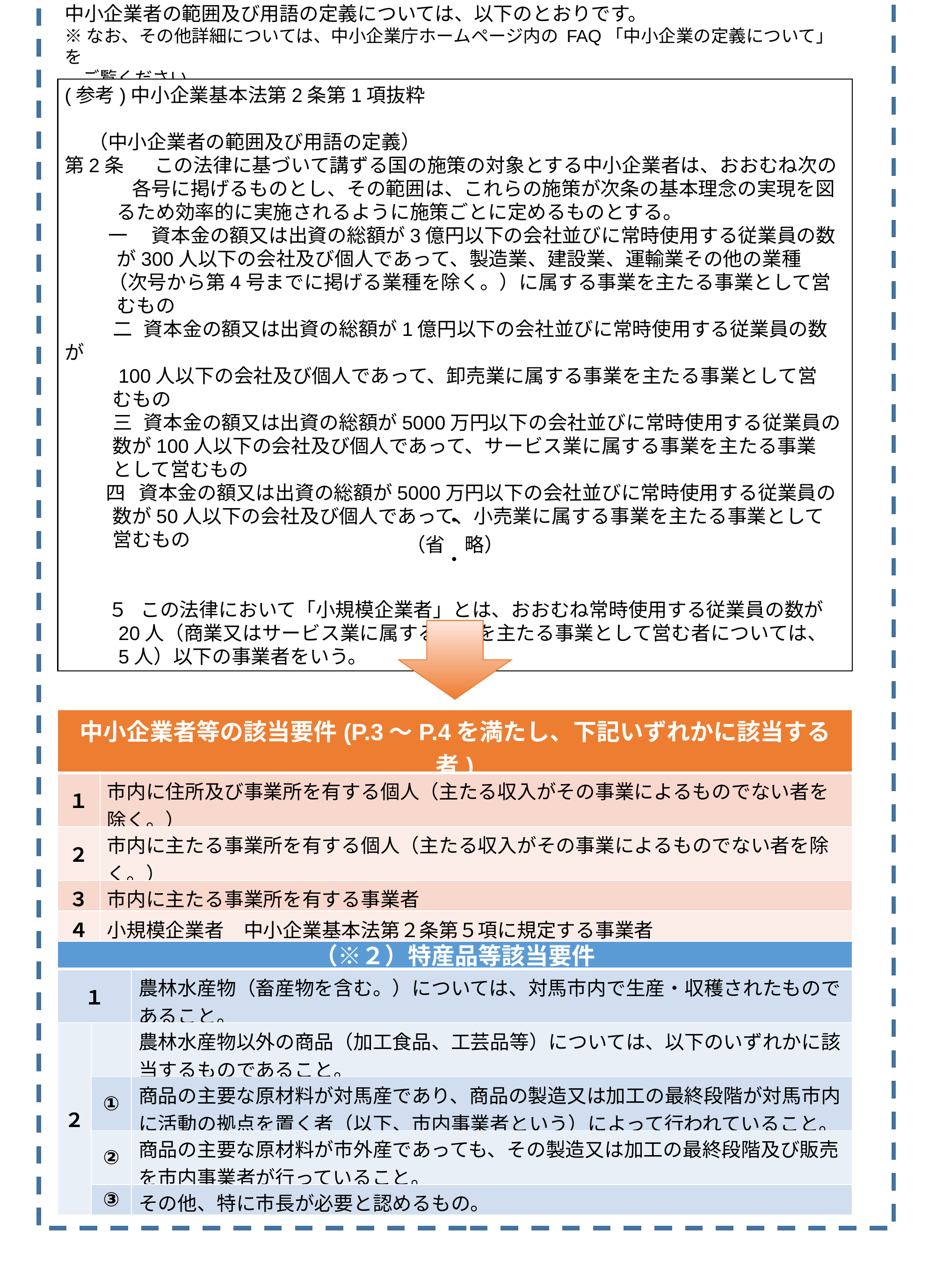

中小企業者の範囲及び用語の定義については、以下のとおりです。
※なお、その他詳細については、中小企業庁ホームページ内の FAQ「中小企業の定義について」を
　ご覧ください。
(参考)中小企業基本法第2条第1項抜粋

　 （中小企業者の範囲及び用語の定義）
第2条 	　この法律に基づいて講ずる国の施策の対象とする中小企業者は、おおむね次の
　　　  各号に掲げるものとし、その範囲は、これらの施策が次条の基本理念の実現を図
           るため効率的に実施されるように施策ごとに定めるものとする。
　　 一　 資本金の額又は出資の総額が3億円以下の会社並びに常時使用する従業員の数
           が300人以下の会社及び個人であって、製造業、建設業、運輸業その他の業種
         （次号から第4号までに掲げる業種を除く。）に属する事業を主たる事業として営
           むもの
 　　二	  資本金の額又は出資の総額が1億円以下の会社並びに常時使用する従業員の数が
          100人以下の会社及び個人であって、卸売業に属する事業を主たる事業として営
          むもの
 　　三	  資本金の額又は出資の総額が5000万円以下の会社並びに常時使用する従業員の
          数が100人以下の会社及び個人であって、サービス業に属する事業を主たる事業
          として営むもの
 　   四   資本金の額又は出資の総額が5000万円以下の会社並びに常時使用する従業員の
          数が50人以下の会社及び個人であって、小売業に属する事業を主たる事業として
          営むもの

　　 ５   この法律において「小規模企業者」とは、おおむね常時使用する従業員の数が
          20人（商業又はサービス業に属する事業を主たる事業として営む者については、
          5人）以下の事業者をいう。
・　・
（省　略）

| 中小企業者等の該当要件(P.3～P.4を満たし、下記いずれかに該当する者) |  |
| --- | --- |
| １ | 市内に住所及び事業所を有する個人（主たる収入がその事業によるものでない者を除く。） |
| ２ | 市内に主たる事業所を有する個人（主たる収入がその事業によるものでない者を除く。） |
| ３ | 市内に主たる事業所を有する事業者 |
| ４ | 小規模企業者　中小企業基本法第２条第５項に規定する事業者 |
| （※２）特産品等該当要件 |  |  |
| --- | --- | --- |
| １ |  | 農林水産物（畜産物を含む。）については、対馬市内で生産・収穫されたものであること。 |
| ２ |  | 農林水産物以外の商品（加工食品、工芸品等）については、以下のいずれかに該当するものであること。 |
|  | ① | 商品の主要な原材料が対馬産であり、商品の製造又は加工の最終段階が対馬市内に活動の拠点を置く者（以下、市内事業者という）によって行われていること。 |
|  | ② | 商品の主要な原材料が市外産であっても、その製造又は加工の最終段階及び販売を市内事業者が行っていること。 |
|  | ③ | その他、特に市長が必要と認めるもの。 |